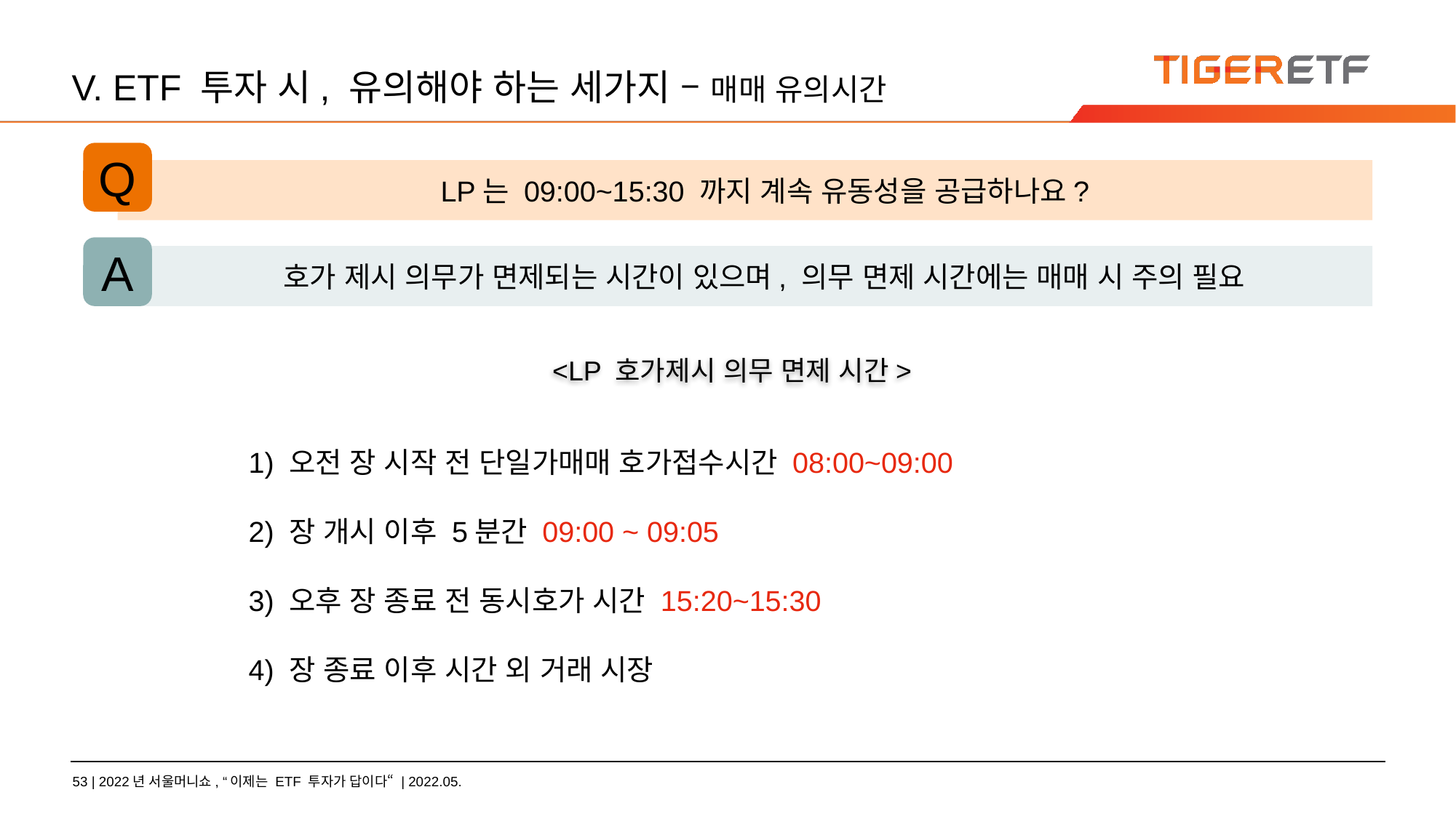

# V. ETF 투자 시, 유의해야 하는 세가지 – 매매 유의시간
Q
      LP는 09:00~15:30 까지 계속 유동성을 공급하나요?
A
     호가 제시 의무가 면제되는 시간이 있으며, 의무 면제 시간에는 매매 시 주의 필요
<LP 호가제시 의무 면제 시간>
1) 오전 장 시작 전 단일가매매 호가접수시간 08:00~09:00
2) 장 개시 이후 5분간 09:00 ~ 09:05
3) 오후 장 종료 전 동시호가 시간 15:20~15:30
4) 장 종료 이후 시간 외 거래 시장